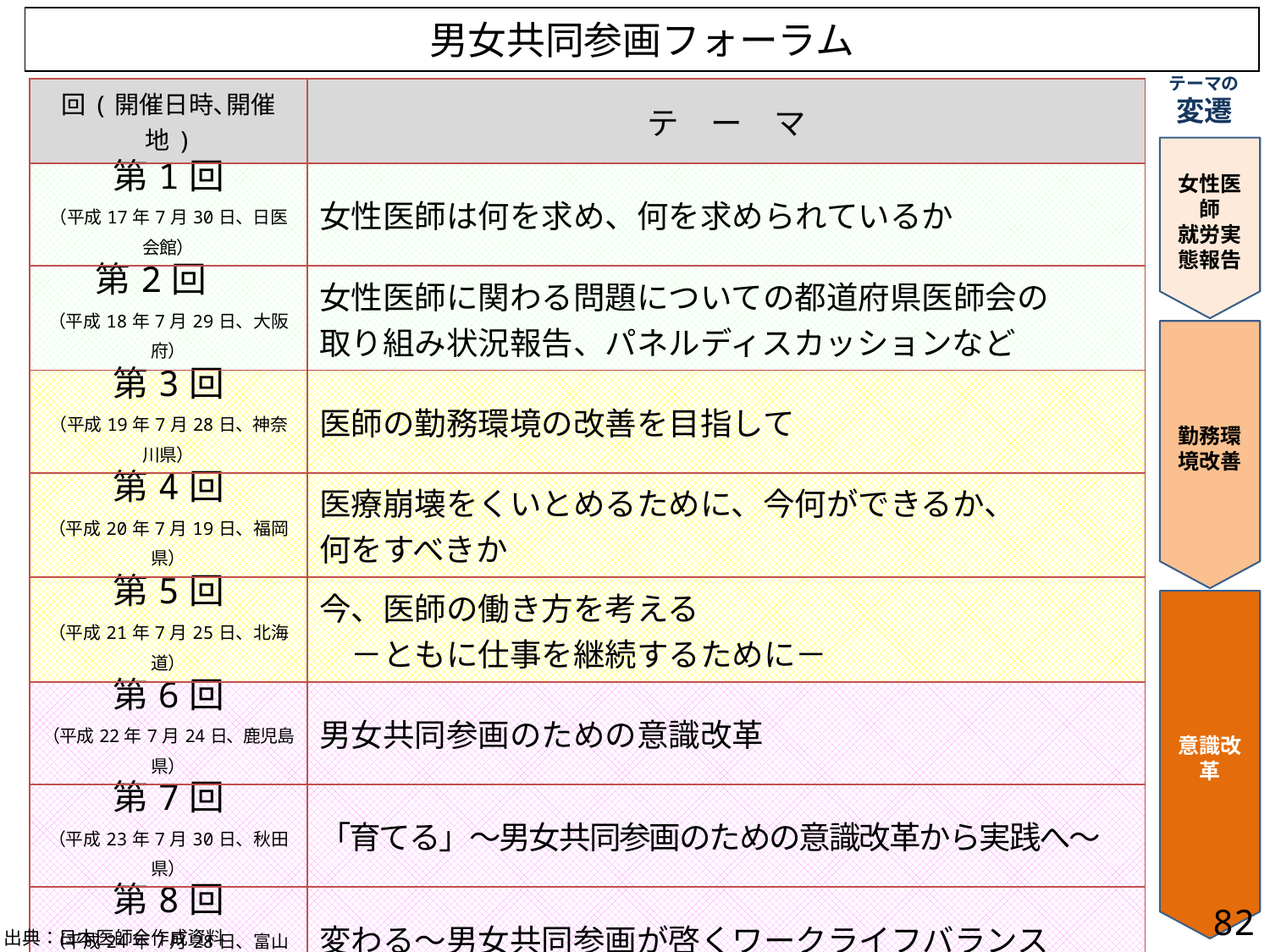

男女共同参画フォーラム
テーマの
変遷
女性医師
就労実態報告
勤務環境改善
意識改革
| 回(開催日時､開催地) | テ　ー　マ |
| --- | --- |
| 第1回 （平成17年7月30日、日医会館） | 女性医師は何を求め、何を求められているか |
| 第2回　 （平成18年7月29日、大阪府） | 女性医師に関わる問題についての都道府県医師会の 取り組み状況報告、パネルディスカッションなど |
| 第3回 （平成19年7月28日、神奈川県） | 医師の勤務環境の改善を目指して |
| 第4回 （平成20年7月19日、福岡県） | 医療崩壊をくいとめるために、今何ができるか、 何をすべきか |
| 第5回 （平成21年7月25日、北海道） | 今、医師の働き方を考える 　－ともに仕事を継続するために－ |
| 第6回 （平成22年7月24日、鹿児島県） | 男女共同参画のための意識改革 |
| 第7回 （平成23年7月30日、秋田県） | 「育てる」～男女共同参画のための意識改革から実践へ～ |
| 第8回 （平成24年7月28日、富山県） | 変わる～男女共同参画が啓くワークライフバランス |
| 第9回 （平成25年7月27日、山口県） | みんなちがって、みんないい ～伝えたい、豊かな医療人をめざすあなたに～ |
82
出典：日本医師会作成資料